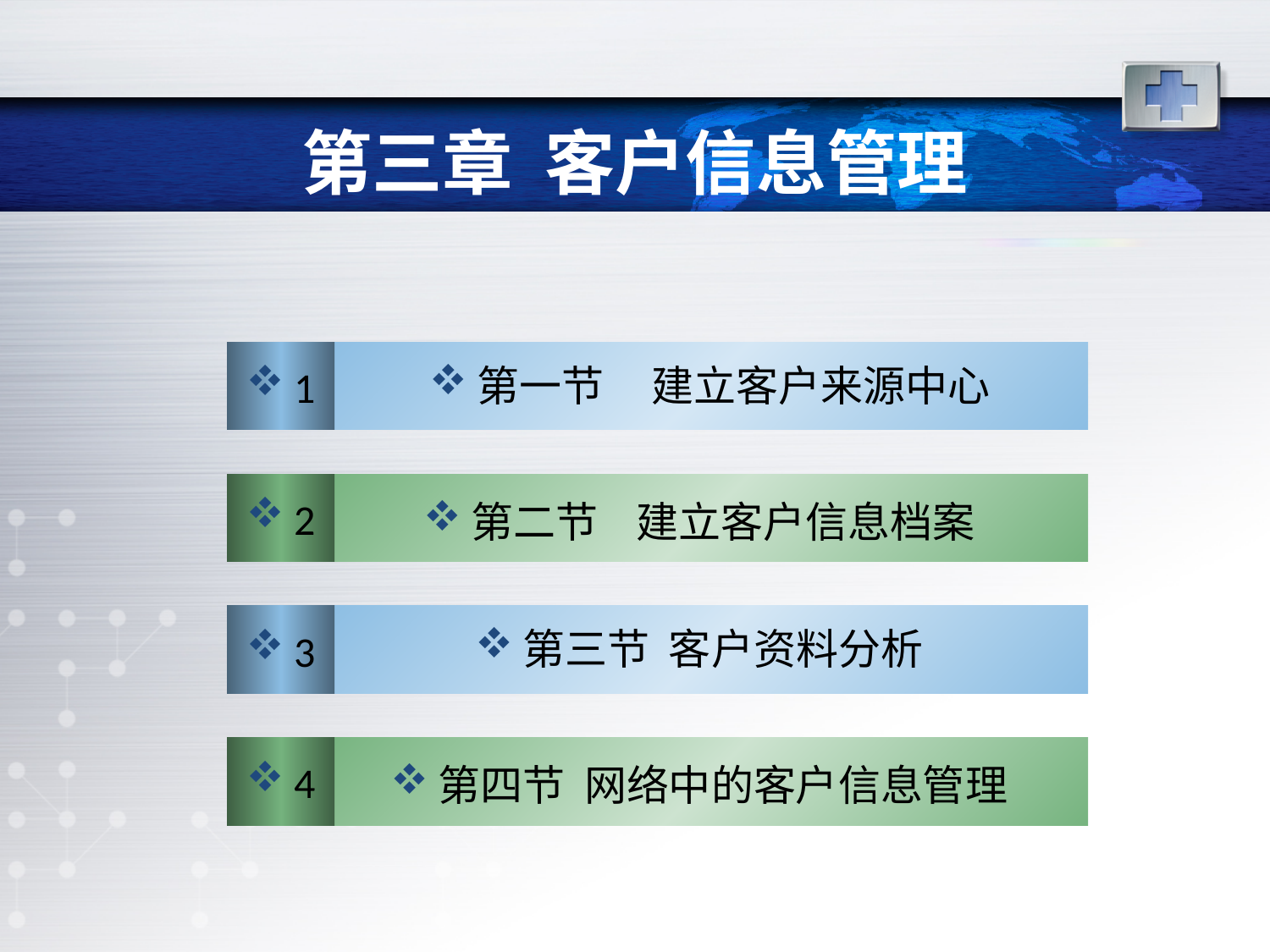

第三章  客户信息管理
1

第一节     建立客户来源中心
2

第二节    建立客户信息档案
3

第三节  客户资料分析
4

第四节  网络中的客户信息管理